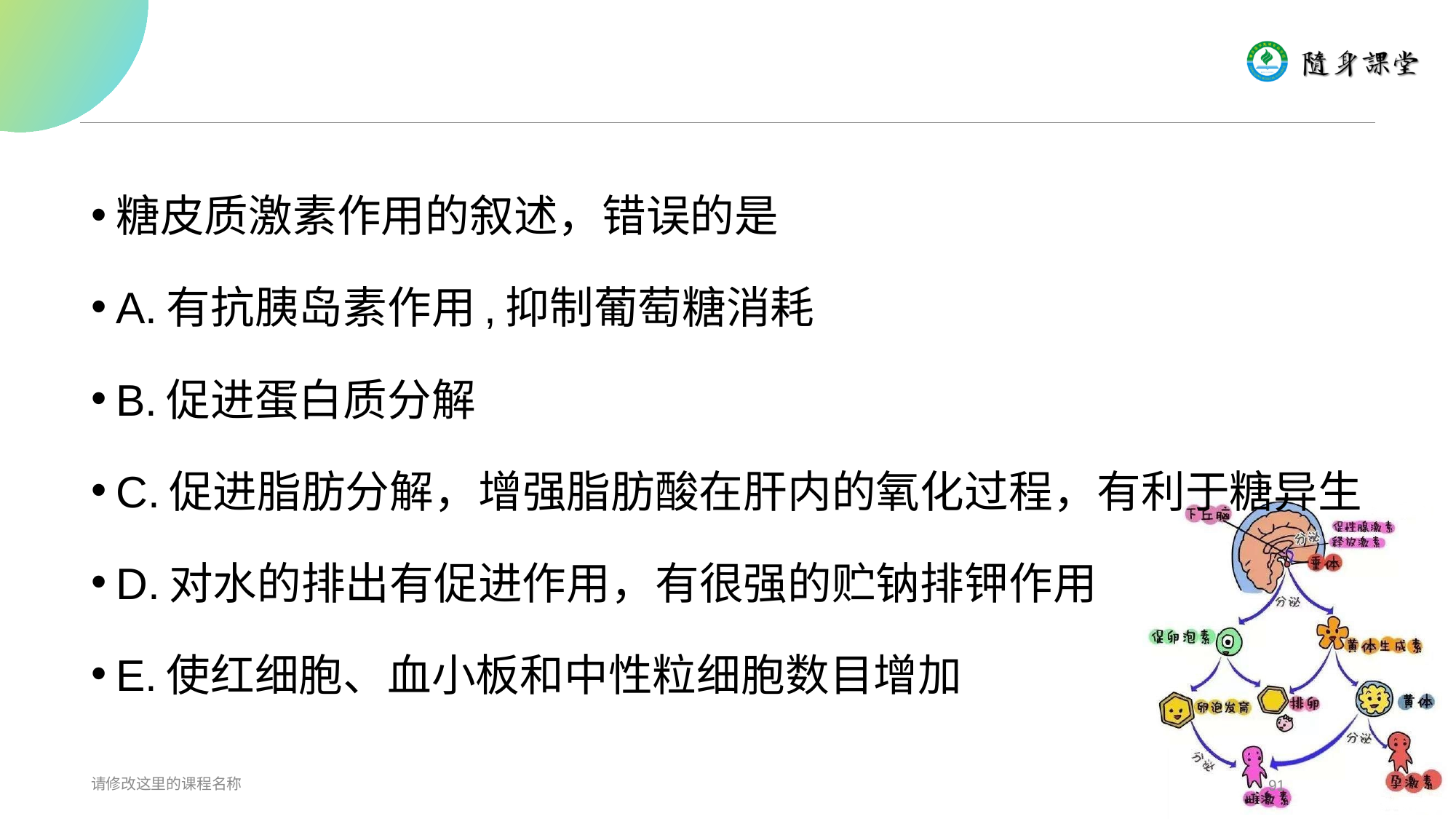

#
糖皮质激素作用的叙述，错误的是
A.有抗胰岛素作用,抑制葡萄糖消耗
B.促进蛋白质分解
C.促进脂肪分解，增强脂肪酸在肝内的氧化过程，有利于糖异生
D.对水的排出有促进作用，有很强的贮钠排钾作用
E.使红细胞、血小板和中性粒细胞数目增加
请修改这里的课程名称
91